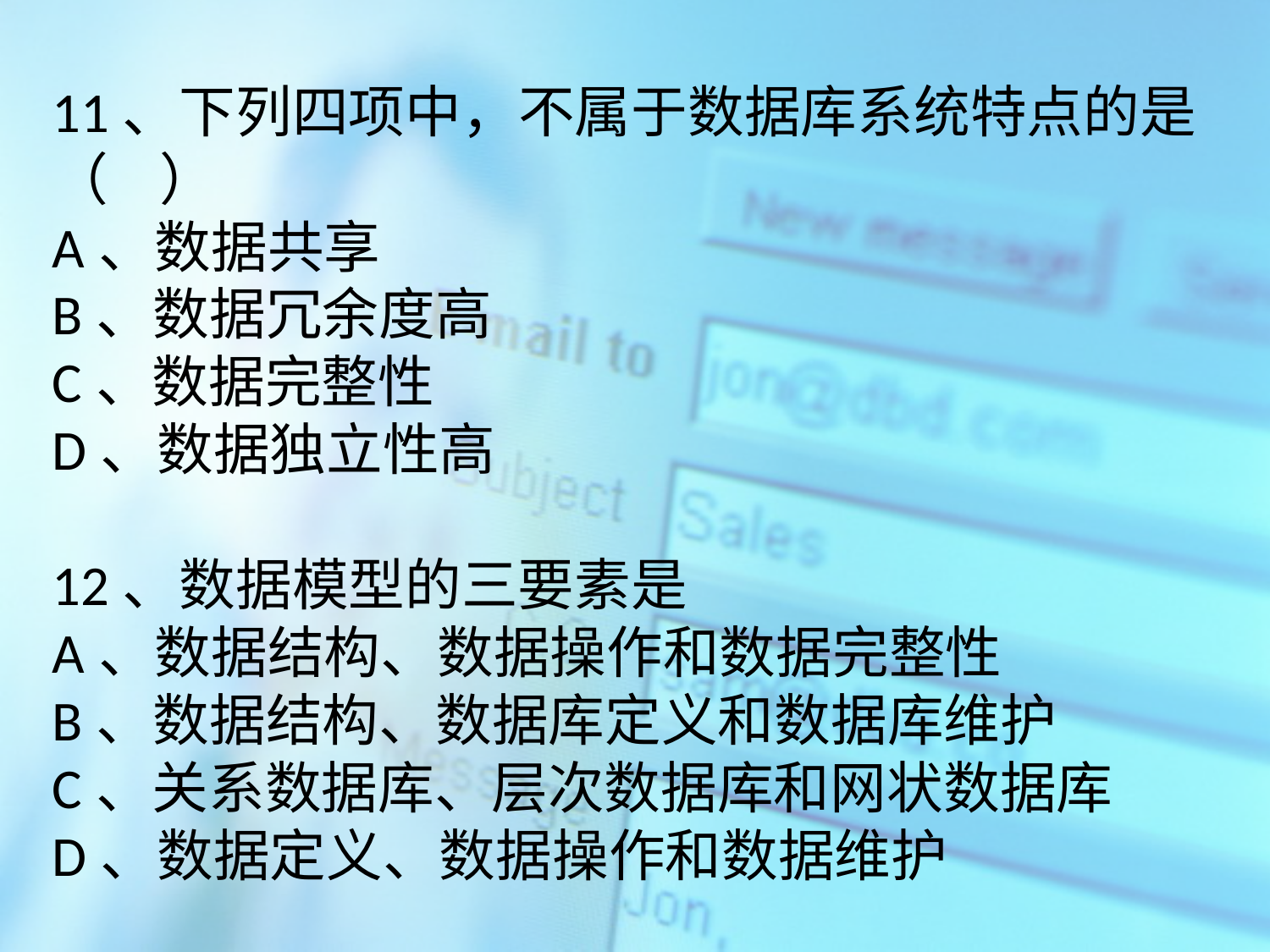

11、下列四项中，不属于数据库系统特点的是（    ）
A、数据共享
B、数据冗余度高
C、数据完整性
D、数据独立性高

12、数据模型的三要素是
A、数据结构、数据操作和数据完整性
B、数据结构、数据库定义和数据库维护
C、关系数据库、层次数据库和网状数据库
D、数据定义、数据操作和数据维护